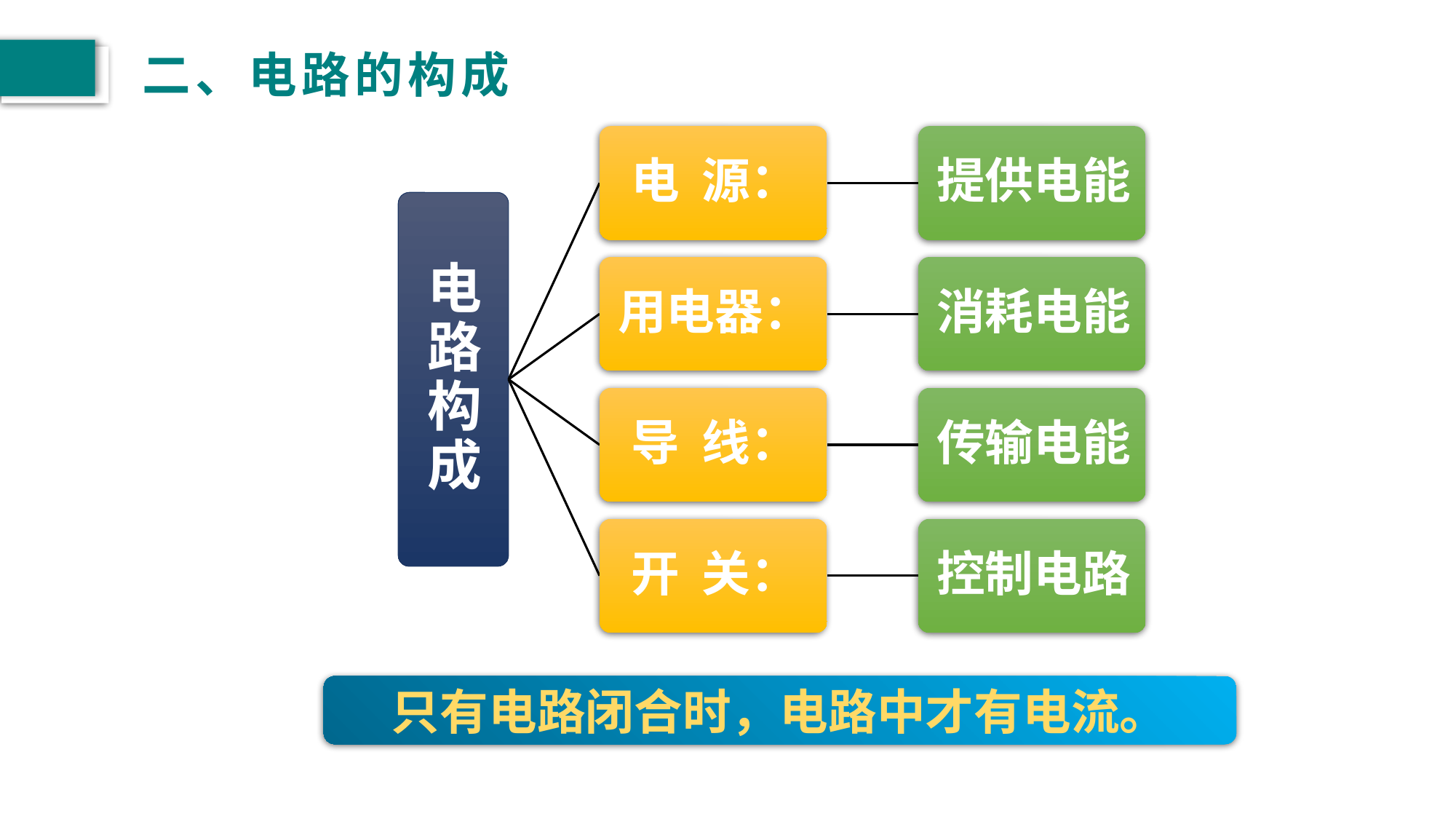

# 二、电路的构成
电路构成

电  源：

提供电能

用电器：

消耗电能

导  线：

传输电能

开  关：

控制电路
只有电路闭合时，电路中才有电流。